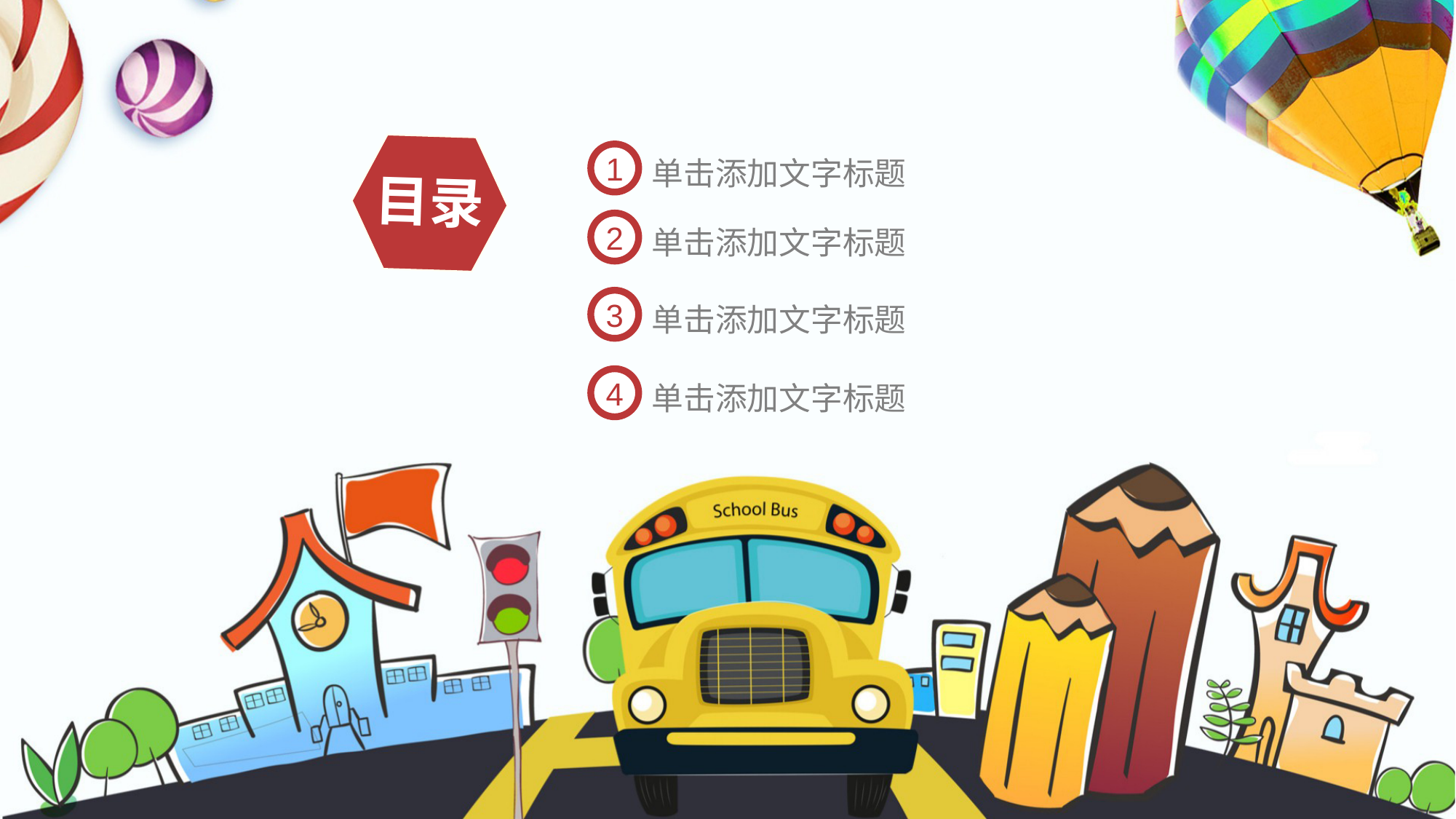

目录
1
单击添加文字标题
2
单击添加文字标题
3
单击添加文字标题
4
单击添加文字标题